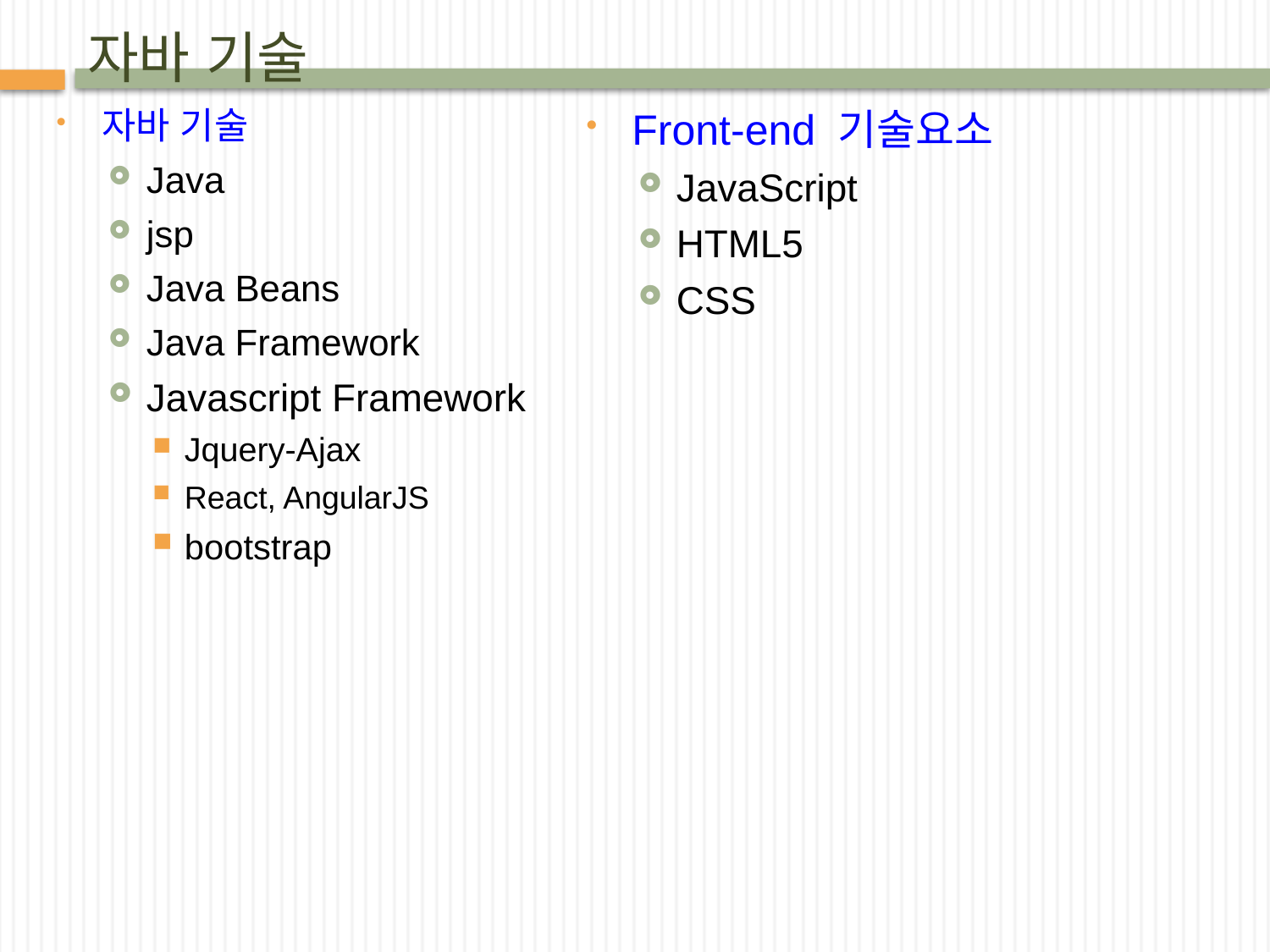

# 자바 기술
자바 기술
Java
jsp
Java Beans
Java Framework
Javascript Framework
Jquery-Ajax
React, AngularJS
bootstrap

Front-end 기술요소
JavaScript
HTML5
CSS